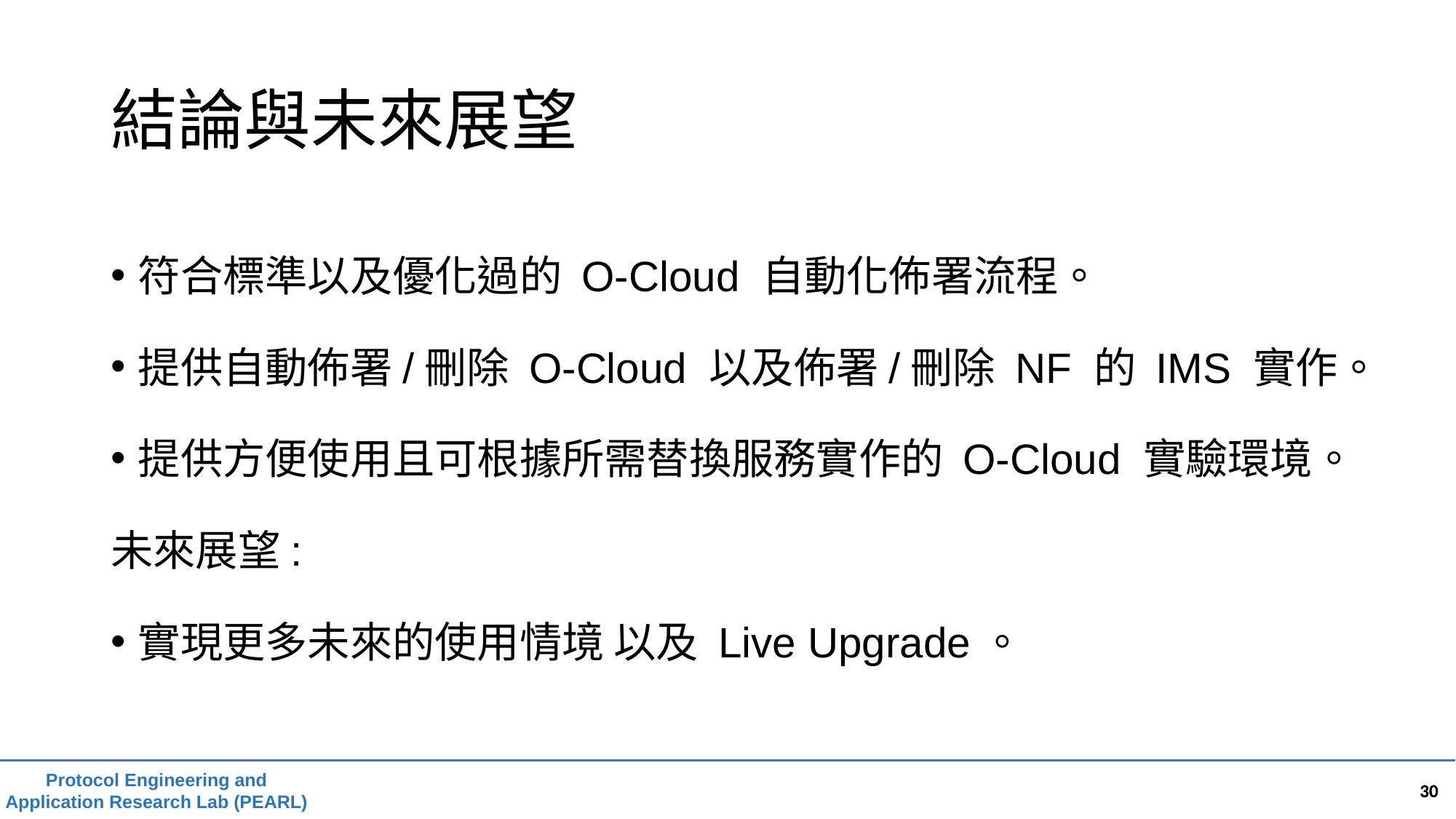

# 結論與未來展望
符合標準以及優化過的 O-Cloud 自動化佈署流程。
提供自動佈署/刪除 O-Cloud 以及佈署/刪除 NF 的 IMS 實作。
提供方便使用且可根據所需替換服務實作的 O-Cloud 實驗環境。
未來展望:
實現更多未來的使用情境 以及 Live Upgrade。